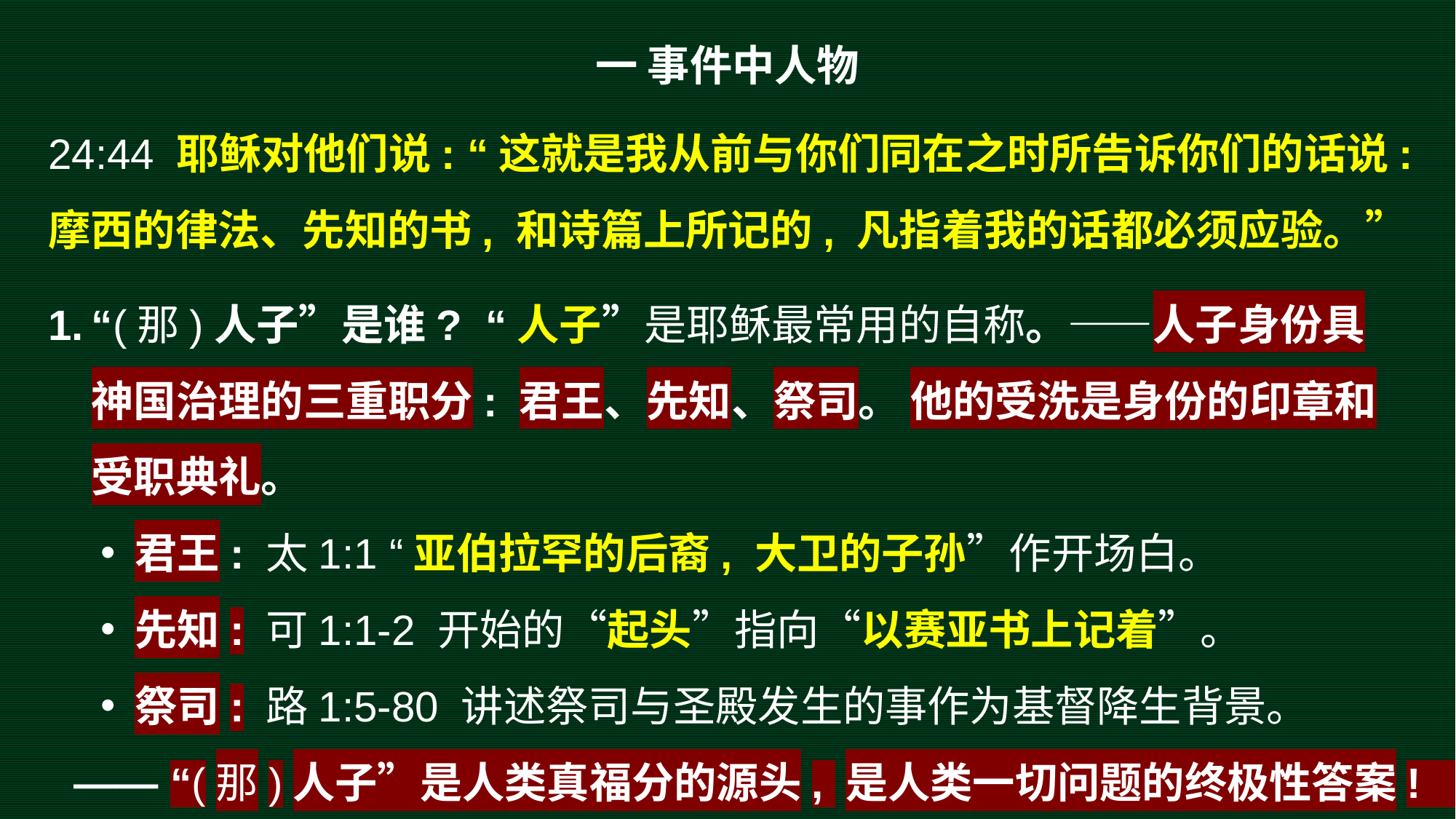

一 事件中人物
24:44 耶稣对他们说: “这就是我从前与你们同在之时所告诉你们的话说: 摩西的律法、先知的书, 和诗篇上所记的, 凡指着我的话都必须应验。”
“(那)人子”是谁?  “人子”是耶稣最常用的自称。——人子身份具神国治理的三重职分: 君王、先知、祭司。 他的受洗是身份的印章和受职典礼。
君王: 太1:1 “亚伯拉罕的后裔, 大卫的子孙”作开场白。
先知: 可1:1-2 开始的“起头”指向“以赛亚书上记着”。
祭司: 路1:5-80 讲述祭司与圣殿发生的事作为基督降生背景。
—— “(那)人子”是人类真福分的源头, 是人类一切问题的终极性答案!